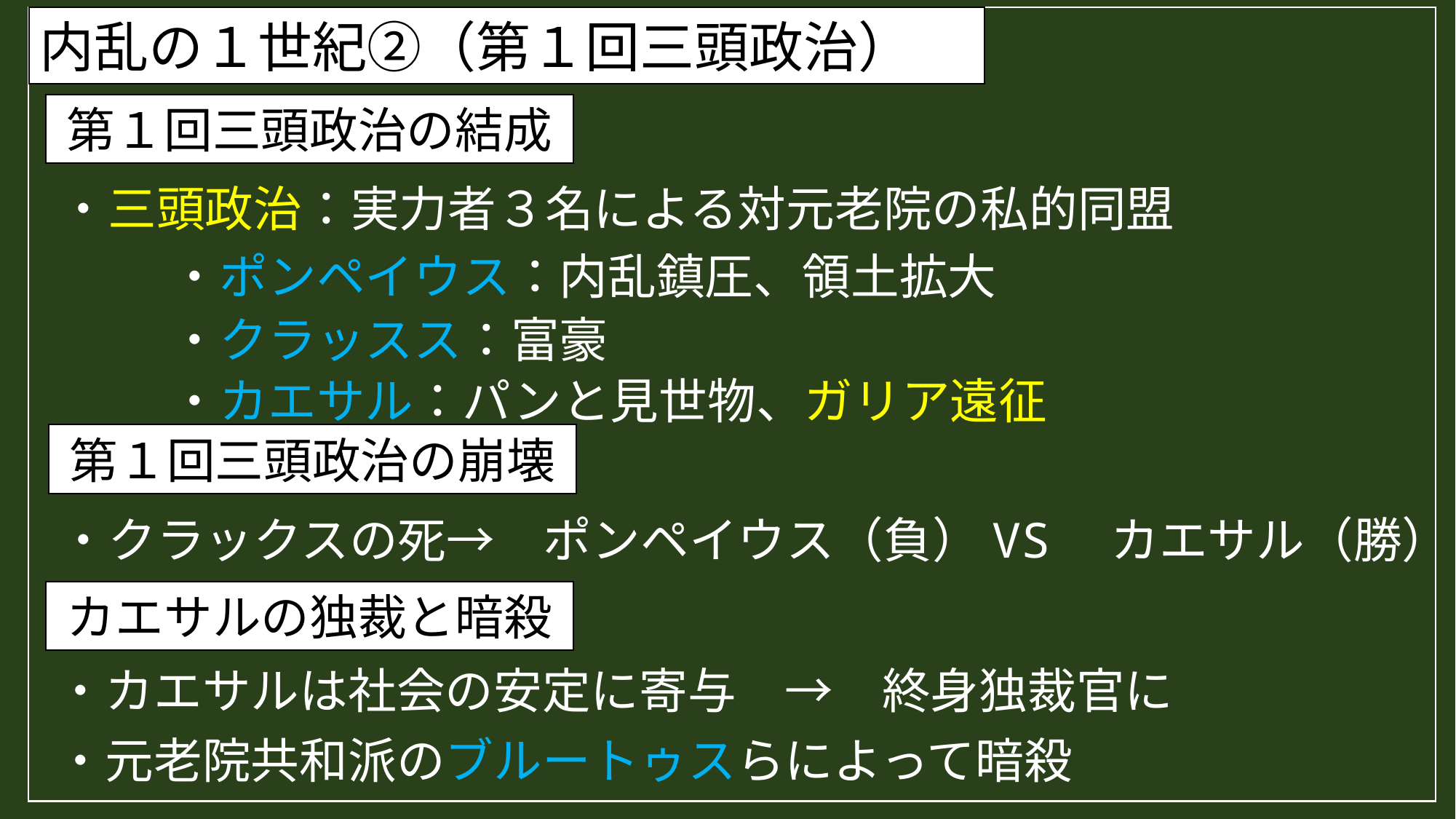

内乱の１世紀②（第１回三頭政治）
第１回三頭政治の結成
・三頭政治：実力者３名による対元老院の私的同盟
・ポンペイウス：内乱鎮圧、領土拡大
・クラッスス：富豪
・カエサル：パンと見世物、ガリア遠征
第１回三頭政治の崩壊
・クラックスの死→　ポンペイウス（負）VS　カエサル（勝）
カエサルの独裁と暗殺
・カエサルは社会の安定に寄与　→　終身独裁官に
・元老院共和派のブルートゥスらによって暗殺